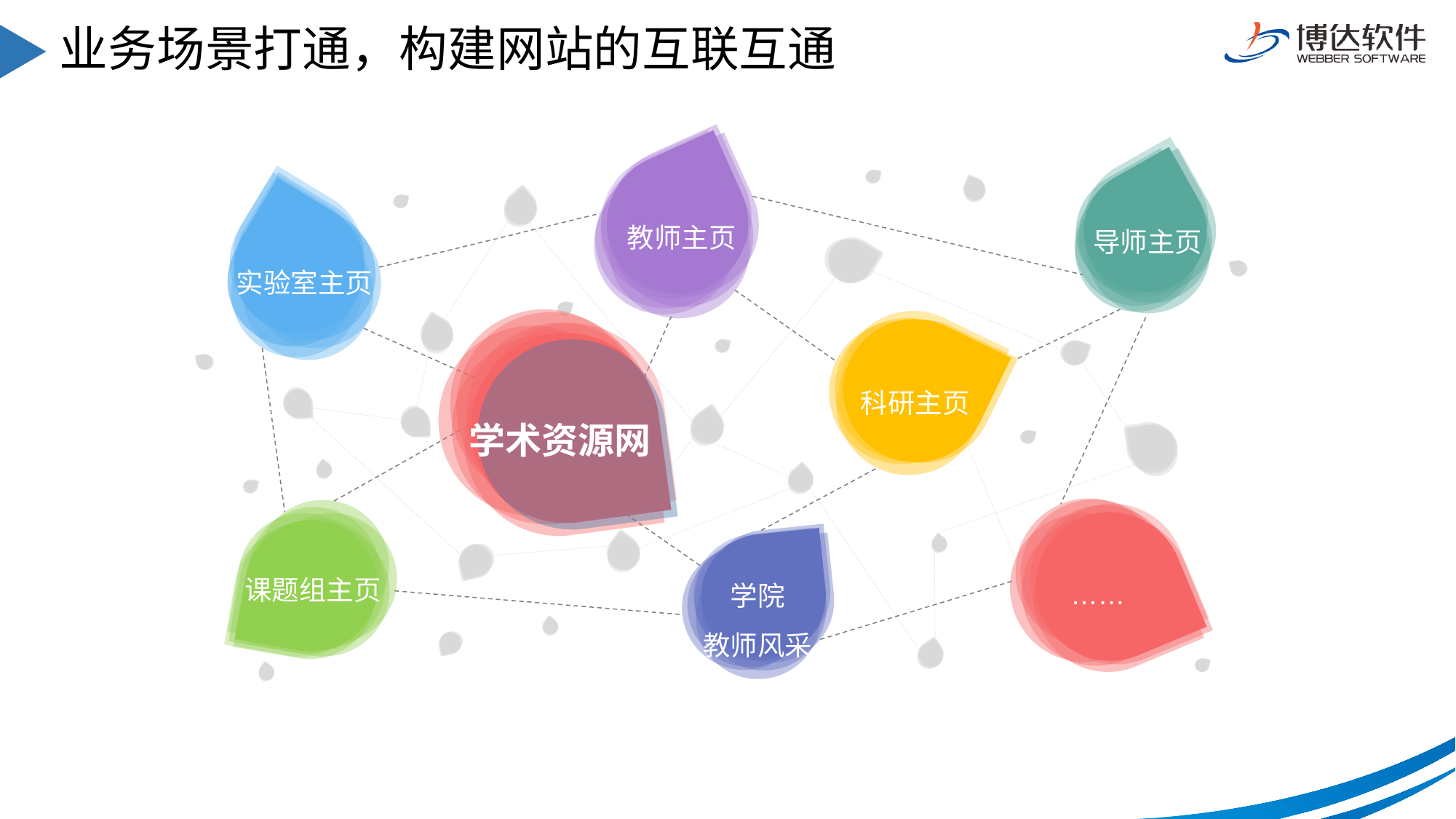

# 业务场景打通，构建网站的互联互通

教师主页

导师主页

实验室主页

科研主页

学术资源网

……

课题组主页

学院
教师风采